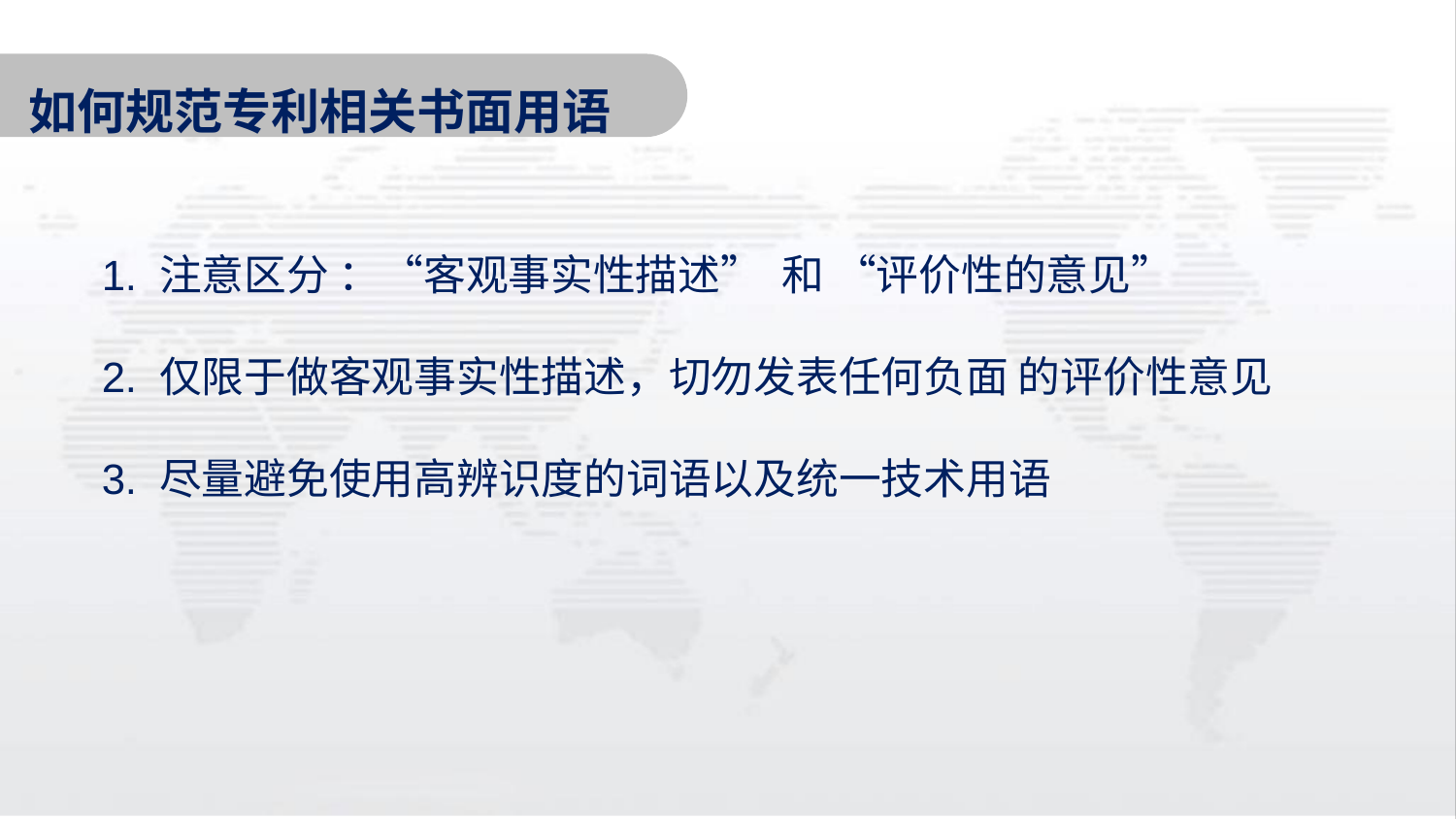

如何规范专利相关书面用语

1. 注意区分 ：“客观事实性描述”  和 “评价性的意见”
2. 仅限于做客观事实性描述，切勿发表任何负面 的评价性意见
3. 尽量避免使用高辨识度的词语以及统一技术用语